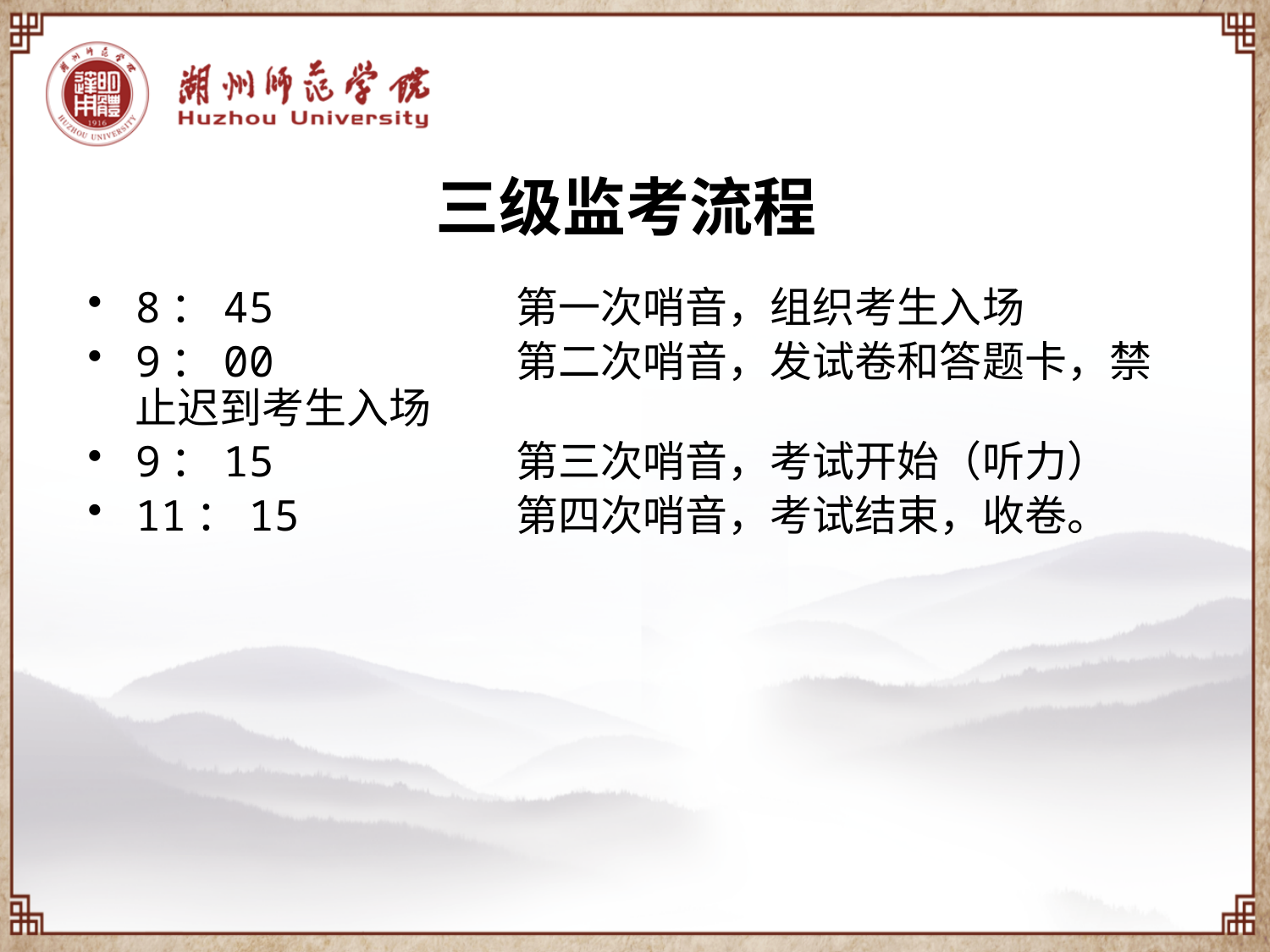

# 三级监考流程
8：45		第一次哨音，组织考生入场
9：00		第二次哨音，发试卷和答题卡，禁止迟到考生入场
9：15		第三次哨音，考试开始（听力）
11：15		第四次哨音，考试结束，收卷。